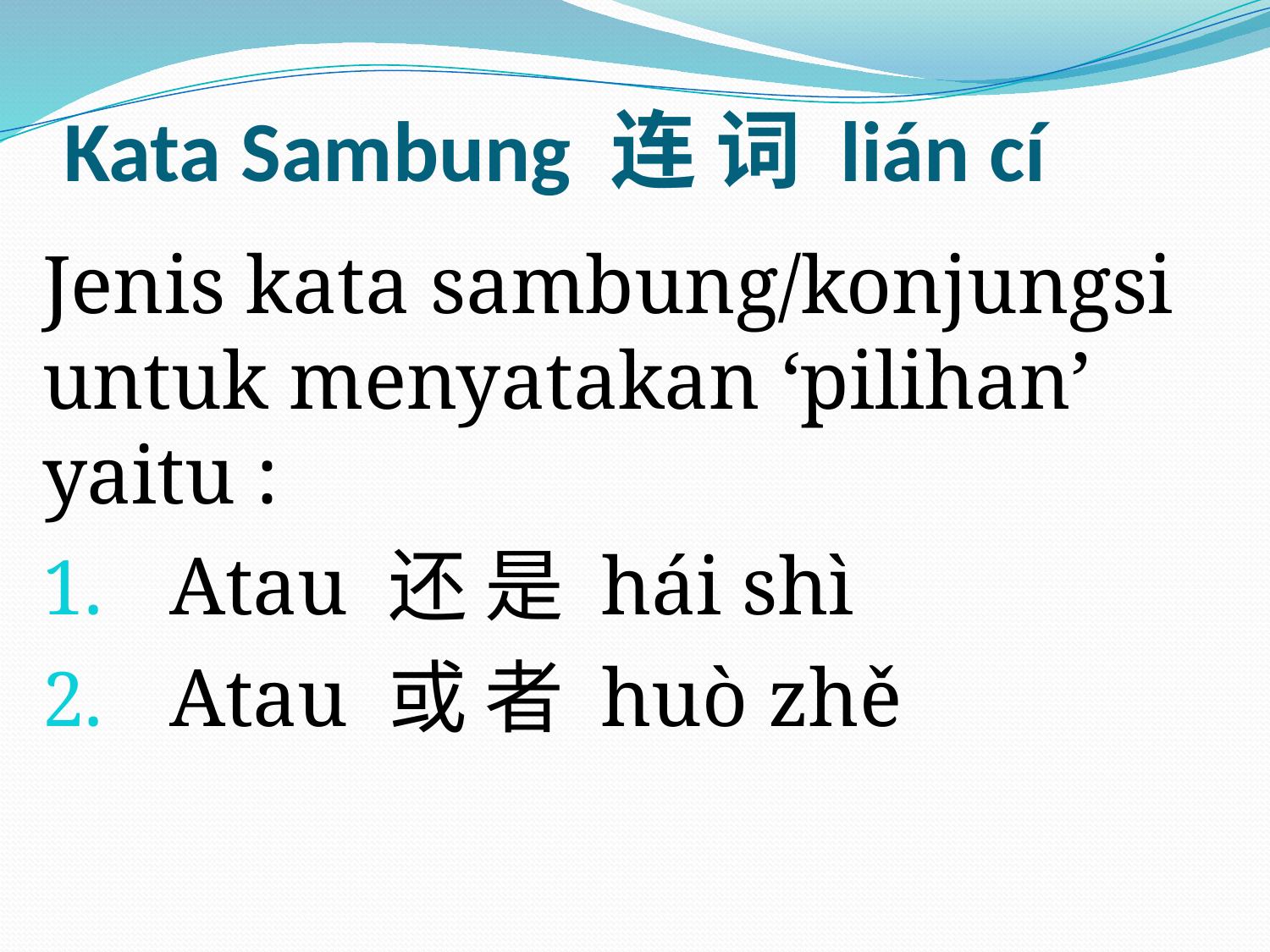

# Kata Sambung 连 词 lián cí
Jenis kata sambung/konjungsi untuk menyatakan ‘pilihan’ yaitu :
Atau 还 是 hái shì
Atau 或 者 huò zhě